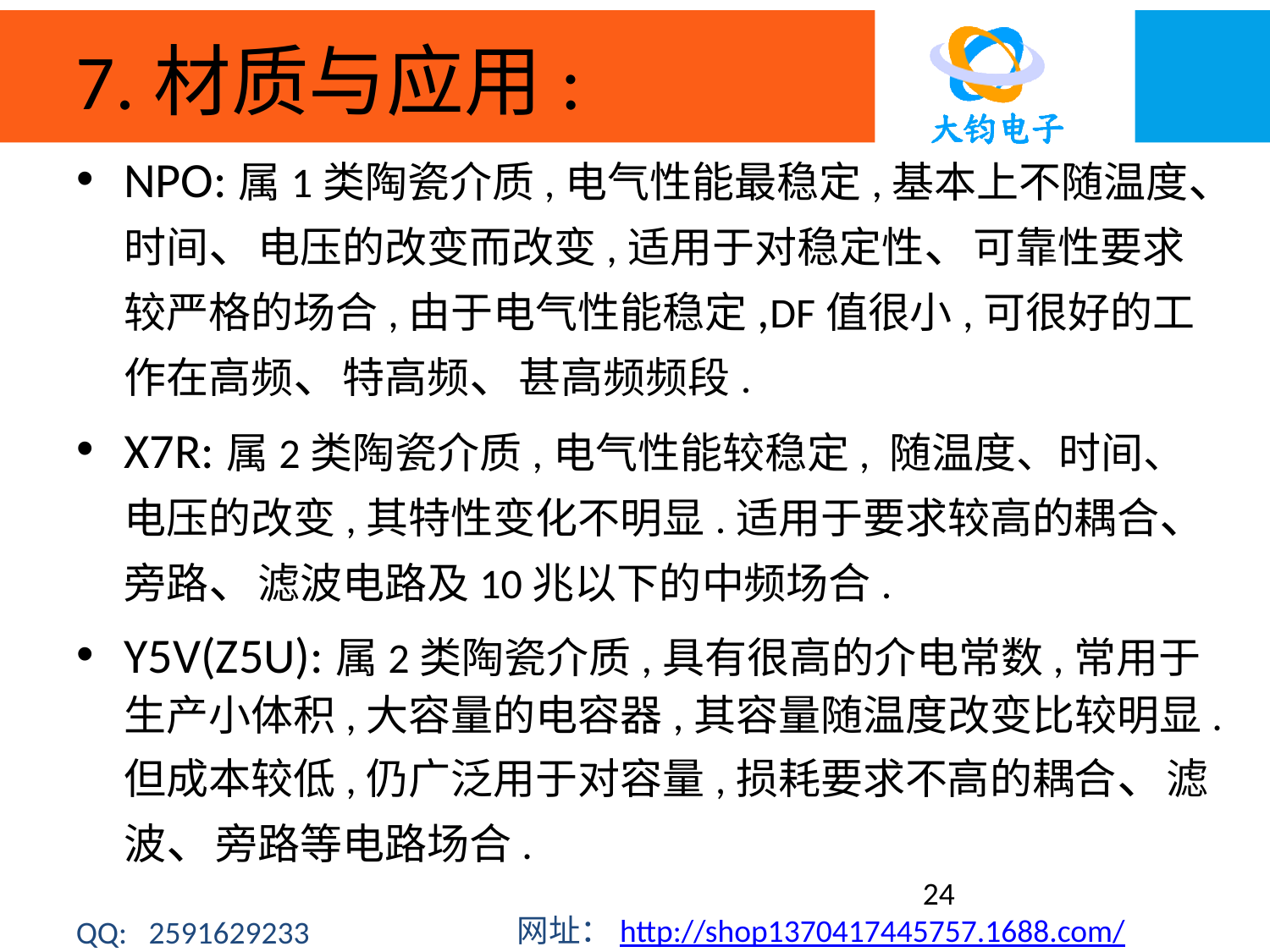

# 7.材质与应用:
NPO:属1类陶瓷介质,电气性能最稳定,基本上不随温度、时间、电压的改变而改变,适用于对稳定性、可靠性要求较严格的场合,由于电气性能稳定,DF值很小,可很好的工作在高频、特高频、甚高频频段.
X7R:属2类陶瓷介质,电气性能较稳定, 随温度、时间、电压的改变,其特性变化不明显.适用于要求较高的耦合、旁路、滤波电路及10兆以下的中频场合.
Y5V(Z5U):属2类陶瓷介质,具有很高的介电常数,常用于生产小体积,大容量的电容器,其容量随温度改变比较明显.但成本较低,仍广泛用于对容量,损耗要求不高的耦合、滤波、旁路等电路场合.
24